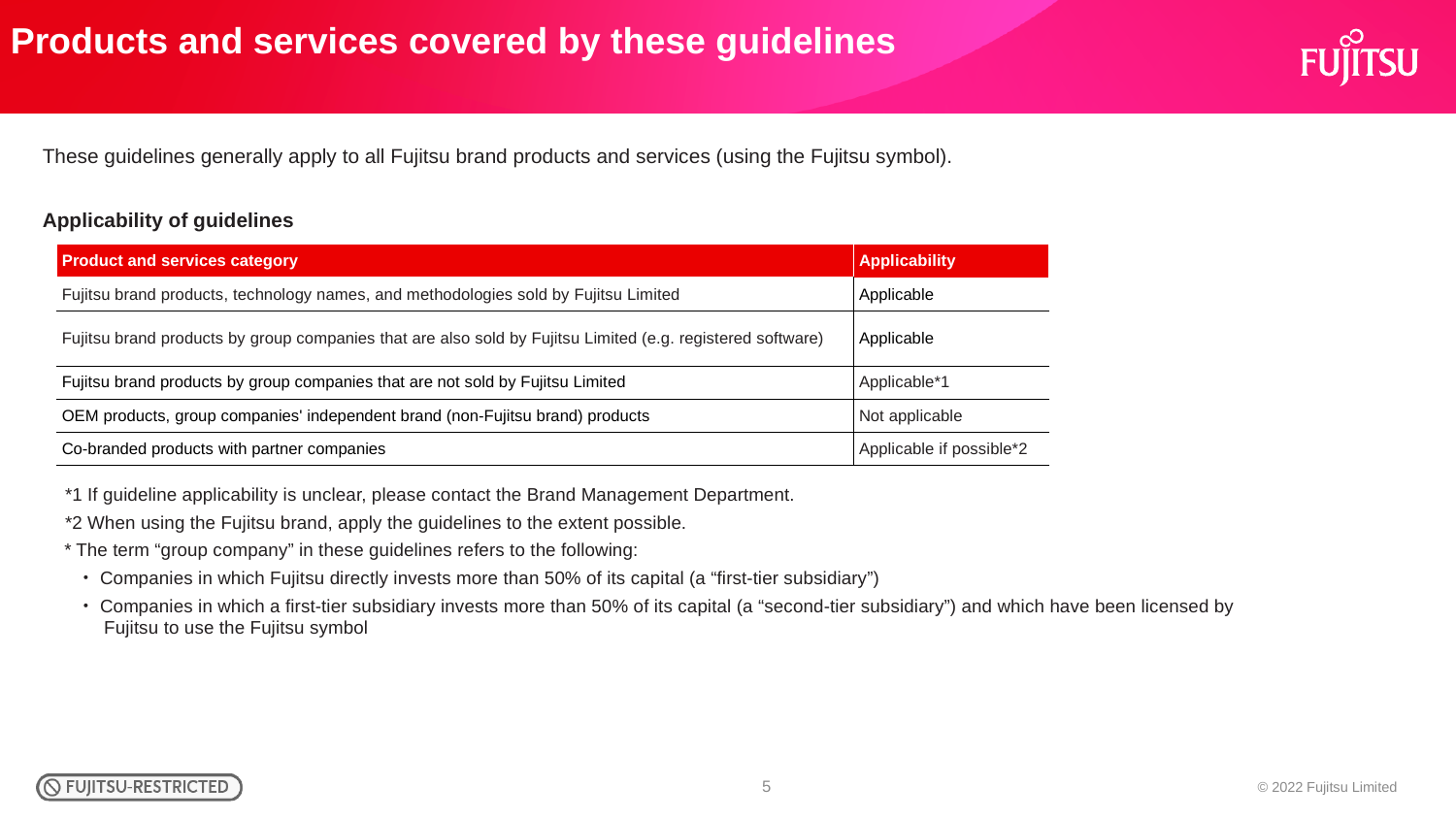

Products and services covered by these guidelines

These guidelines generally apply to all Fujitsu brand products and services (using the Fujitsu symbol).

Applicability of guidelines

　*1 If guideline applicability is unclear, please contact the Brand Management Department.
　*2 When using the Fujitsu brand, apply the guidelines to the extent possible.
　* The term “group company” in these guidelines refers to the following:
　    ・Companies in which Fujitsu directly invests more than 50% of its capital (a “first-tier subsidiary”)
　    ・Companies in which a first-tier subsidiary invests more than 50% of its capital (a “second-tier subsidiary”) and which have been licensed by
            Fujitsu to use the Fujitsu symbol
| Product and services category | Applicability |
| --- | --- |
| Fujitsu brand products, technology names, and methodologies sold by Fujitsu Limited | Applicable |
| Fujitsu brand products by group companies that are also sold by Fujitsu Limited (e.g. registered software) | Applicable |
| Fujitsu brand products by group companies that are not sold by Fujitsu Limited | Applicable\*1 |
| OEM products, group companies' independent brand (non-Fujitsu brand) products | Not applicable |
| Co-branded products with partner companies | Applicable if possible\*2 |
5
© 2022 Fujitsu Limited